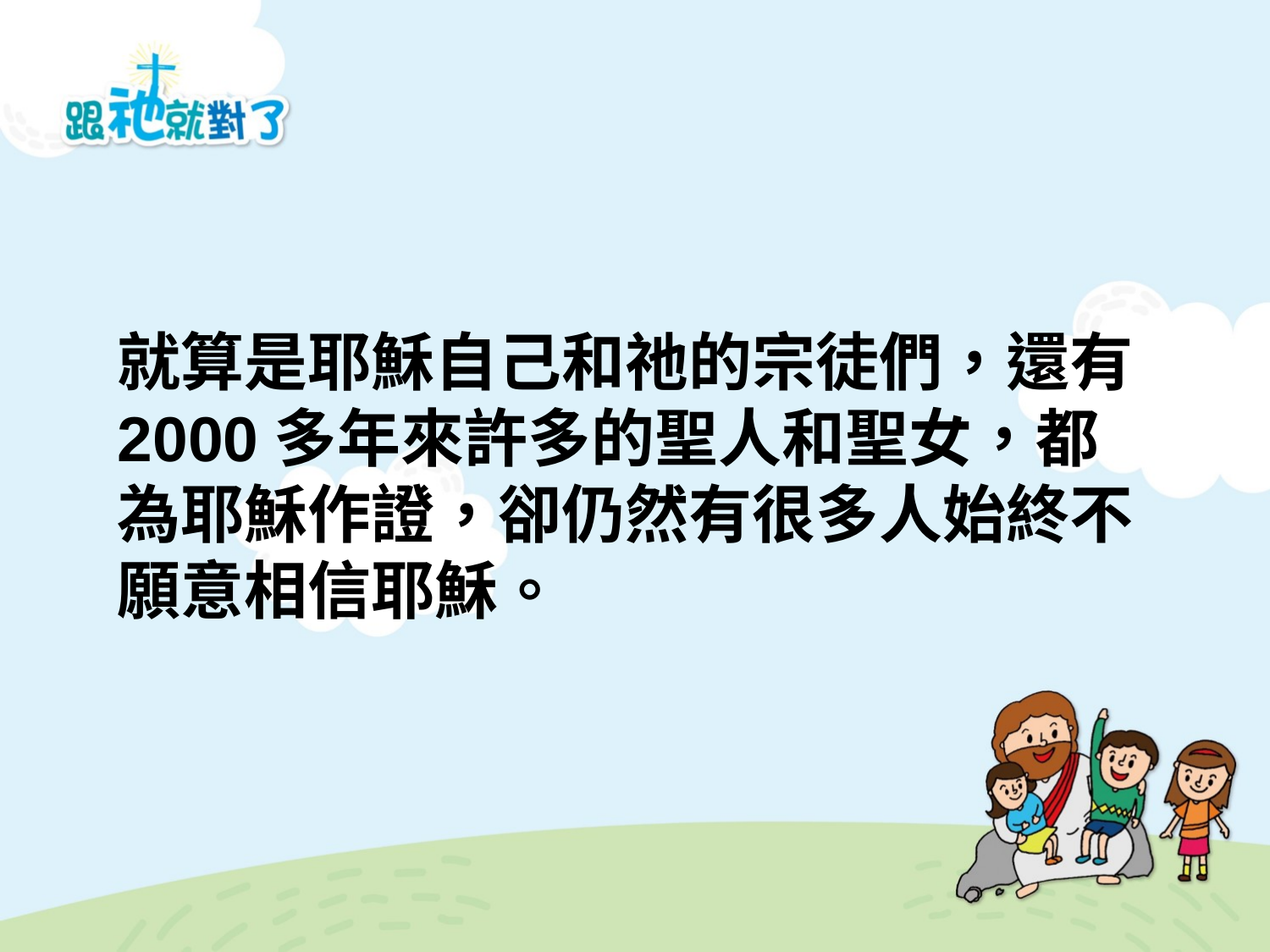

就算是耶穌自己和祂的宗徒們，還有2000多年來許多的聖人和聖女，都為耶穌作證，卻仍然有很多人始終不願意相信耶穌。